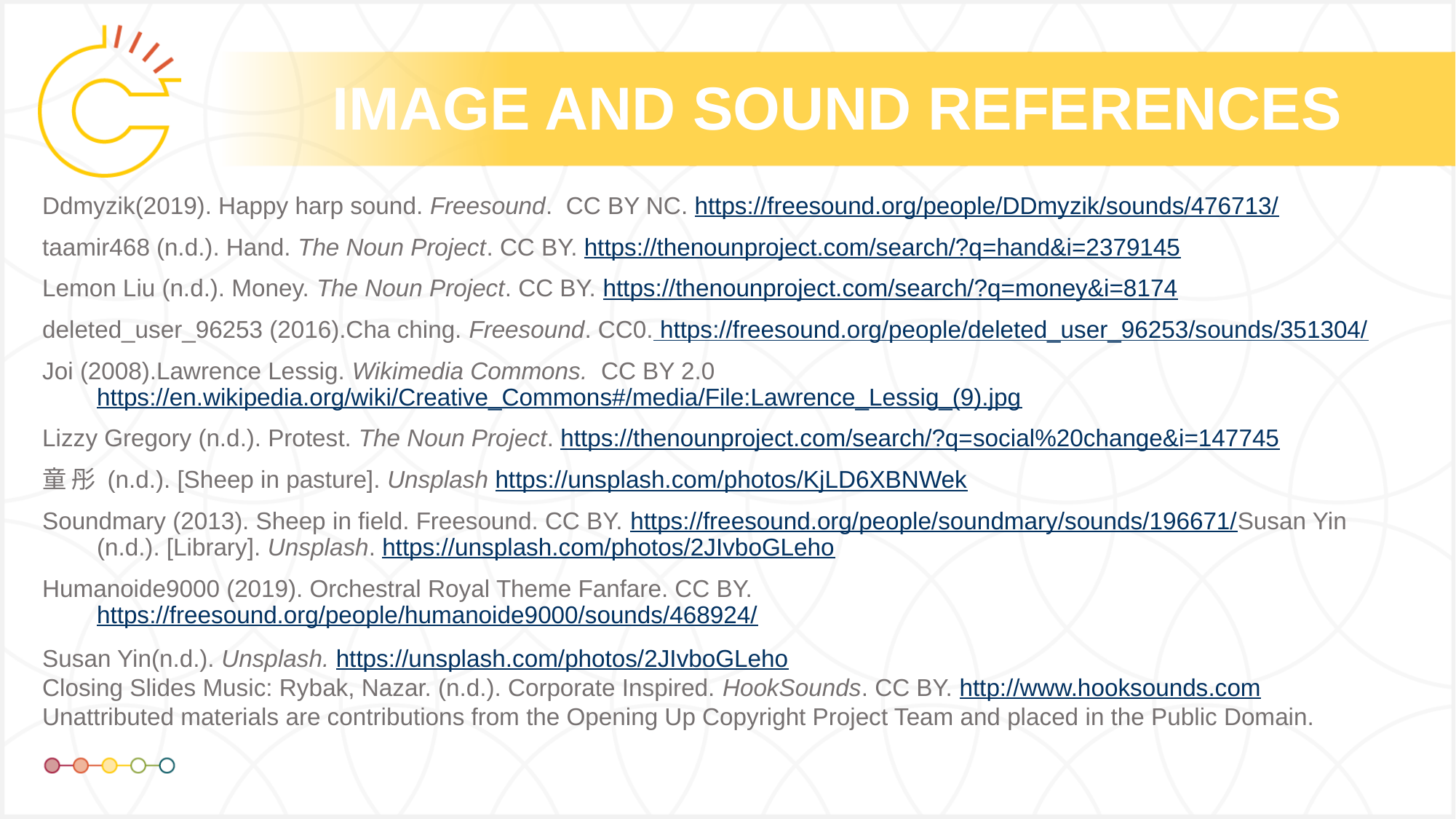

Ddmyzik(2019). Happy harp sound. Freesound.  CC BY NC. https://freesound.org/people/DDmyzik/sounds/476713/
taamir468 (n.d.). Hand. The Noun Project. CC BY. https://thenounproject.com/search/?q=hand&i=2379145
Lemon Liu (n.d.). Money. The Noun Project. CC BY. https://thenounproject.com/search/?q=money&i=8174
deleted_user_96253 (2016).Cha ching. Freesound. CC0. https://freesound.org/people/deleted_user_96253/sounds/351304/
Joi (2008).Lawrence Lessig. Wikimedia Commons.  CC BY 2.0 https://en.wikipedia.org/wiki/Creative_Commons#/media/File:Lawrence_Lessig_(9).jpg
Lizzy Gregory (n.d.). Protest. The Noun Project. https://thenounproject.com/search/?q=social%20change&i=147745
童 彤 (n.d.). [Sheep in pasture]. Unsplash https://unsplash.com/photos/KjLD6XBNWek
Soundmary (2013). Sheep in field. Freesound. CC BY. https://freesound.org/people/soundmary/sounds/196671/Susan Yin (n.d.). [Library]. Unsplash. https://unsplash.com/photos/2JIvboGLeho
Humanoide9000 (2019). Orchestral Royal Theme Fanfare. CC BY. https://freesound.org/people/humanoide9000/sounds/468924/
Susan Yin(n.d.). Unsplash. https://unsplash.com/photos/2JIvboGLeho
Closing Slides Music: Rybak, Nazar. (n.d.). Corporate Inspired. HookSounds. CC BY. http://www.hooksounds.com
Unattributed materials are contributions from the Opening Up Copyright Project Team and placed in the Public Domain.